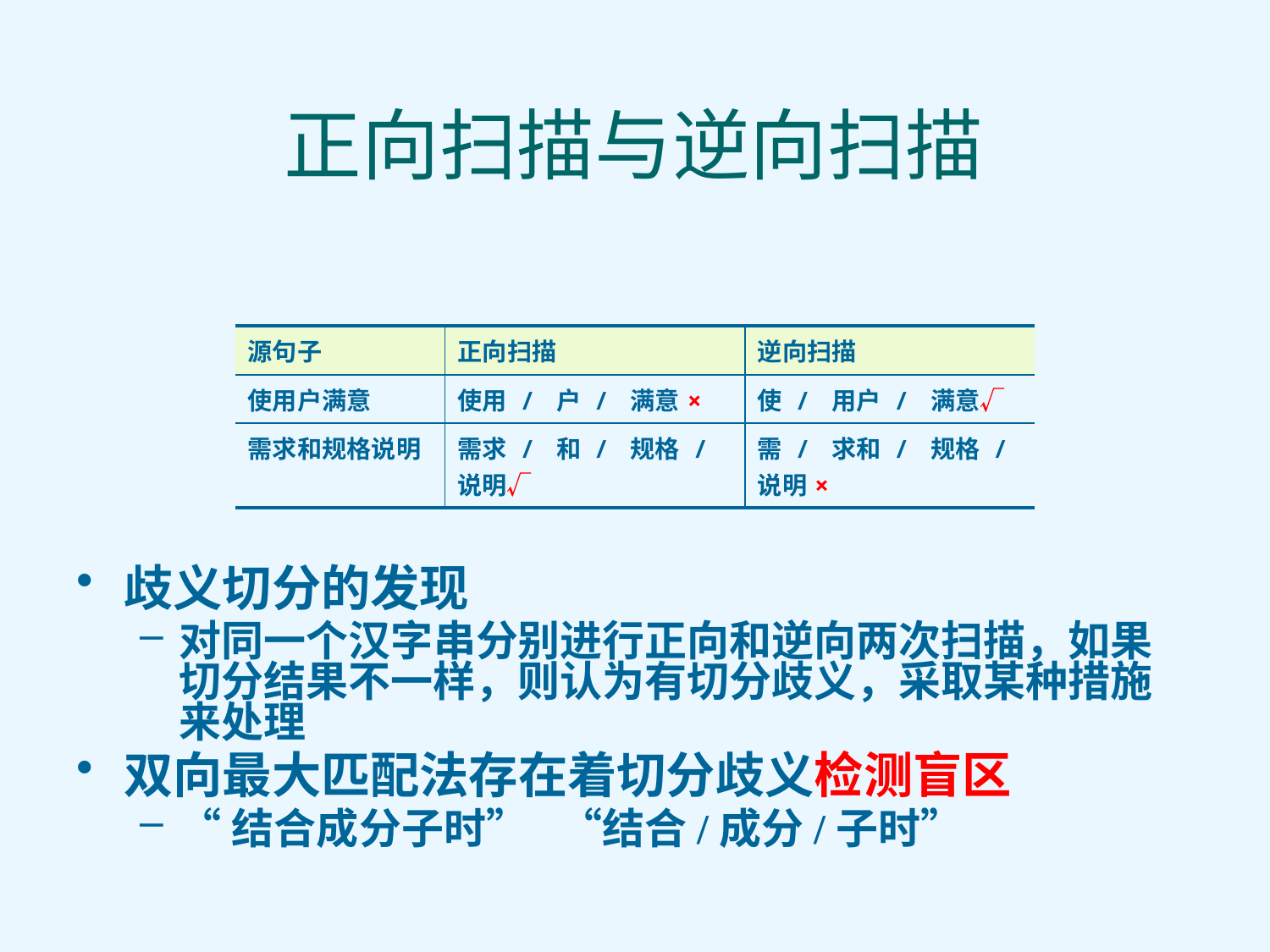

# 正向扫描与逆向扫描

歧义切分的发现
对同一个汉字串分别进行正向和逆向两次扫描，如果切分结果不一样，则认为有切分歧义，采取某种措施来处理
双向最大匹配法存在着切分歧义检测盲区
“结合成分子时” 	“结合/成分/子时”
| 源句子 | 正向扫描 | 逆向扫描 |
| --- | --- | --- |
| 使用户满意 | 使用 / 户 / 满意× | 使 / 用户 / 满意√ |
| 需求和规格说明 | 需求 / 和 / 规格 / 说明√ | 需 / 求和 / 规格 / 说明× |